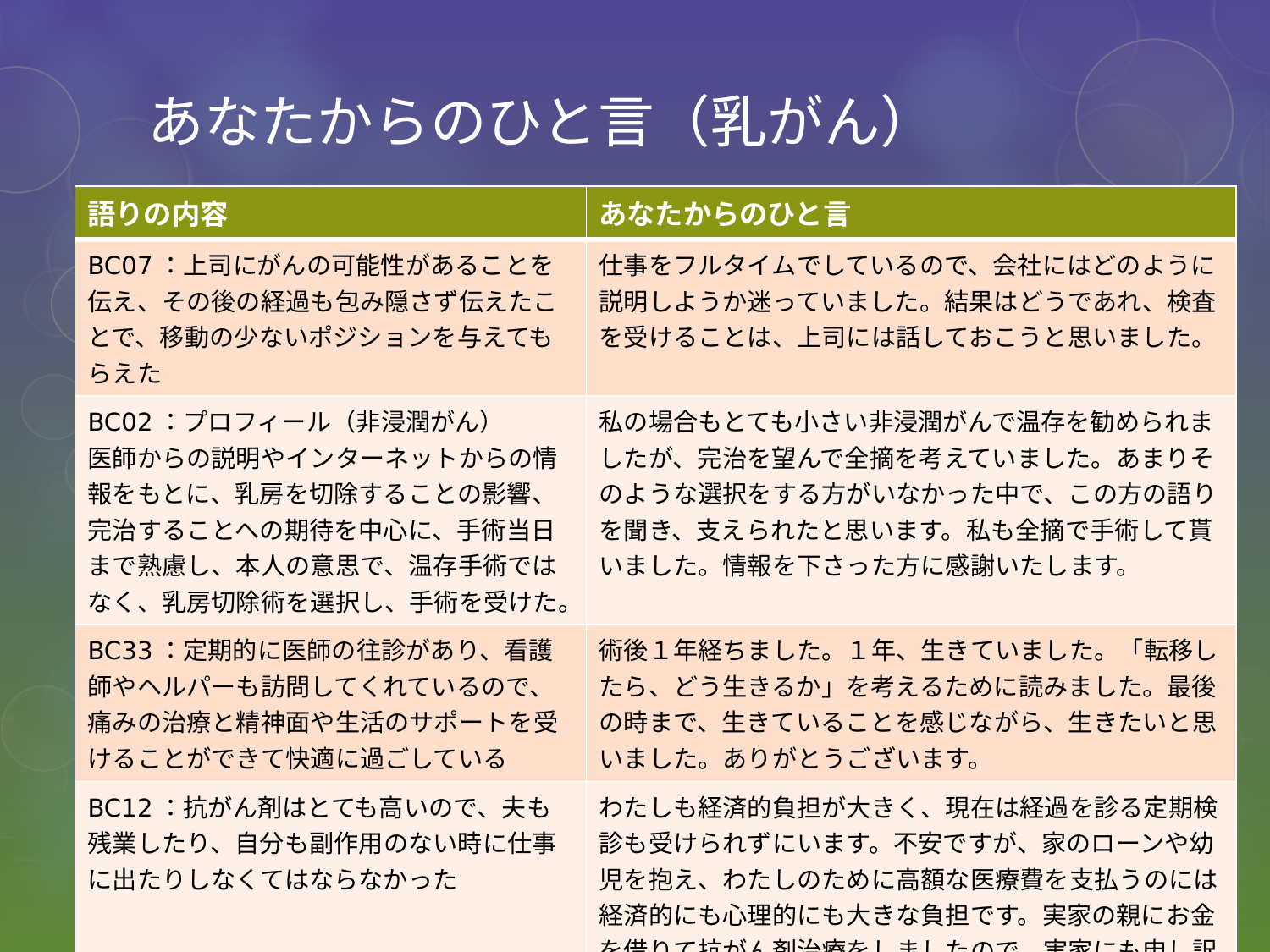

# あなたからのひと言（乳がん）
| 語りの内容 | あなたからのひと言 |
| --- | --- |
| BC07：上司にがんの可能性があることを伝え、その後の経過も包み隠さず伝えたことで、移動の少ないポジションを与えてもらえた | 仕事をフルタイムでしているので、会社にはどのように説明しようか迷っていました。結果はどうであれ、検査を受けることは、上司には話しておこうと思いました。 |
| BC02：プロフィール（非浸潤がん） 医師からの説明やインターネットからの情報をもとに、乳房を切除することの影響、完治することへの期待を中心に、手術当日まで熟慮し、本人の意思で、温存手術ではなく、乳房切除術を選択し、手術を受けた。 | 私の場合もとても小さい非浸潤がんで温存を勧められましたが、完治を望んで全摘を考えていました。あまりそのような選択をする方がいなかった中で、この方の語りを聞き、支えられたと思います。私も全摘で手術して貰いました。情報を下さった方に感謝いたします。 |
| BC33：定期的に医師の往診があり、看護師やヘルパーも訪問してくれているので、痛みの治療と精神面や生活のサポートを受けることができて快適に過ごしている | 術後１年経ちました。１年、生きていました。「転移したら、どう生きるか」を考えるために読みました。最後の時まで、生きていることを感じながら、生きたいと思いました。ありがとうございます。 |
| BC12：抗がん剤はとても高いので、夫も残業したり、自分も副作用のない時に仕事に出たりしなくてはならなかった | わたしも経済的負担が大きく、現在は経過を診る定期検診も受けられずにいます。不安ですが、家のローンや幼児を抱え、わたしのために高額な医療費を支払うのには経済的にも心理的にも大きな負担です。実家の親にお金を借りて抗がん剤治療をしましたので、実家にも申し訳ない気持ちでいっぱいです。 |
29
Rika Sakuma Sato＠乃木坂スクール
2011/5/26